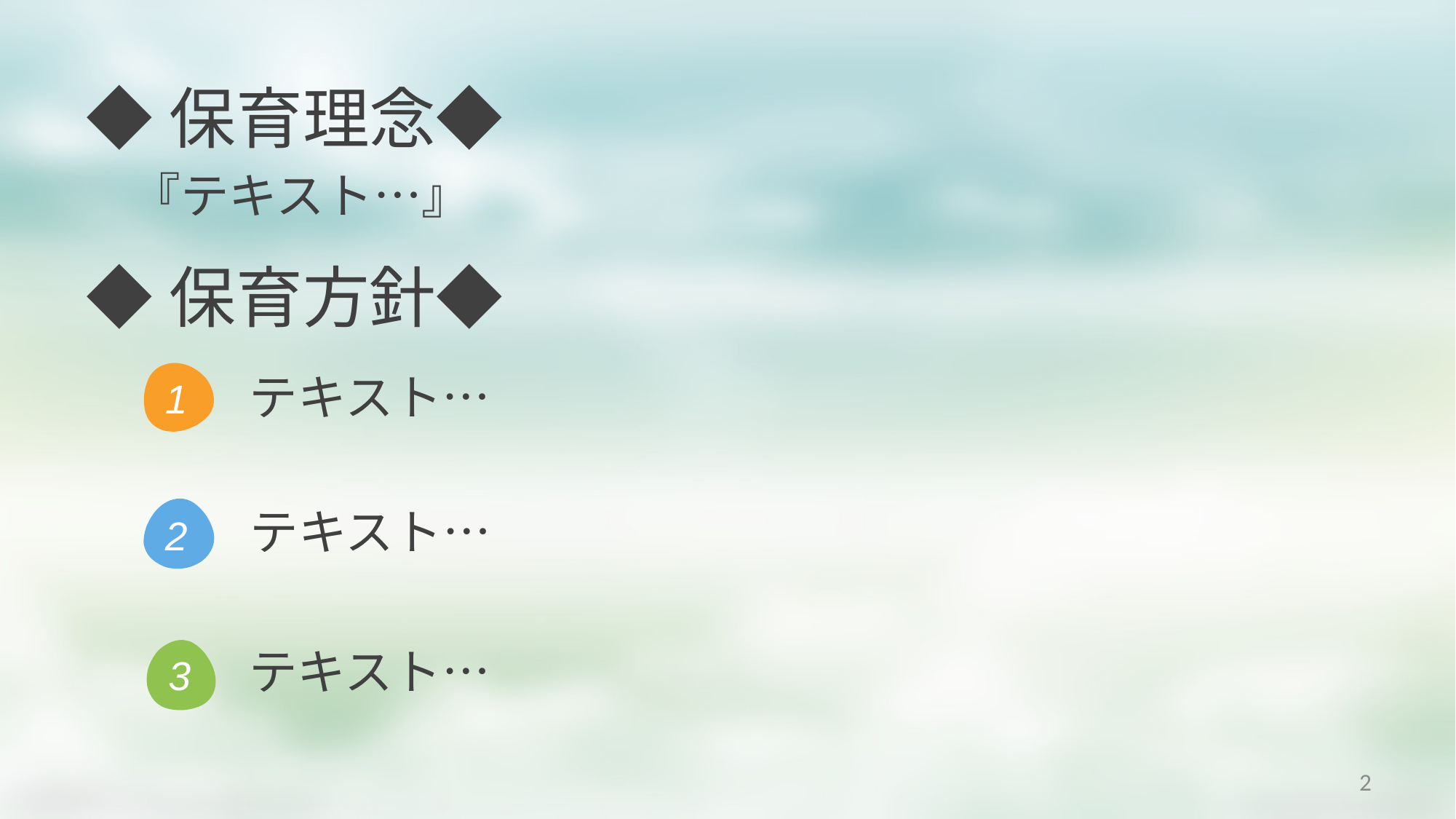

◆保育理念◆
『テキスト…』
◆保育方針◆

テキスト…
1

テキスト…
2
テキスト…

3
2